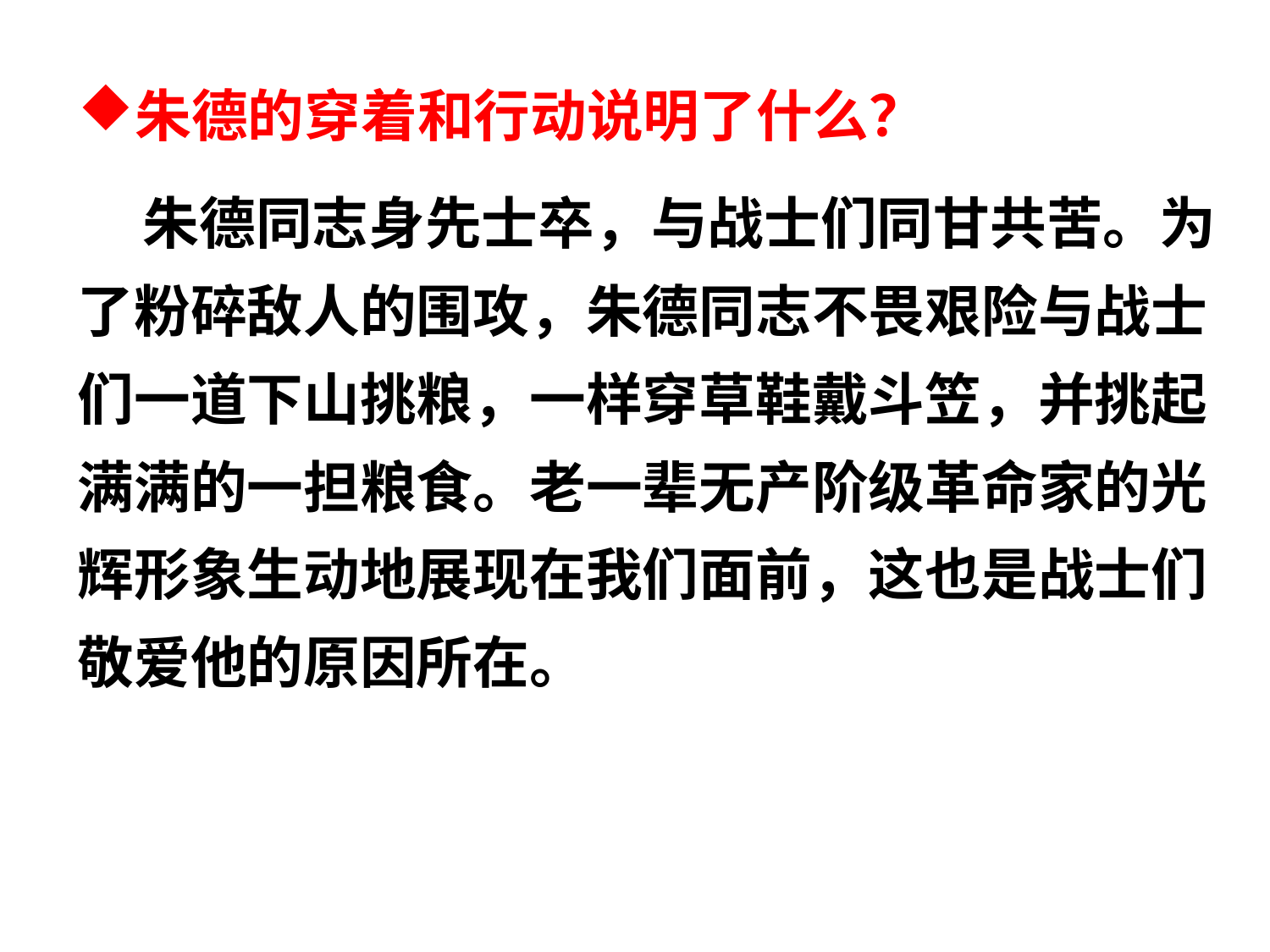

朱德的穿着和行动说明了什么？
    朱德同志身先士卒，与战士们同甘共苦。为了粉碎敌人的围攻，朱德同志不畏艰险与战士们一道下山挑粮，一样穿草鞋戴斗笠，并挑起满满的一担粮食。老一辈无产阶级革命家的光辉形象生动地展现在我们面前，这也是战士们敬爱他的原因所在。